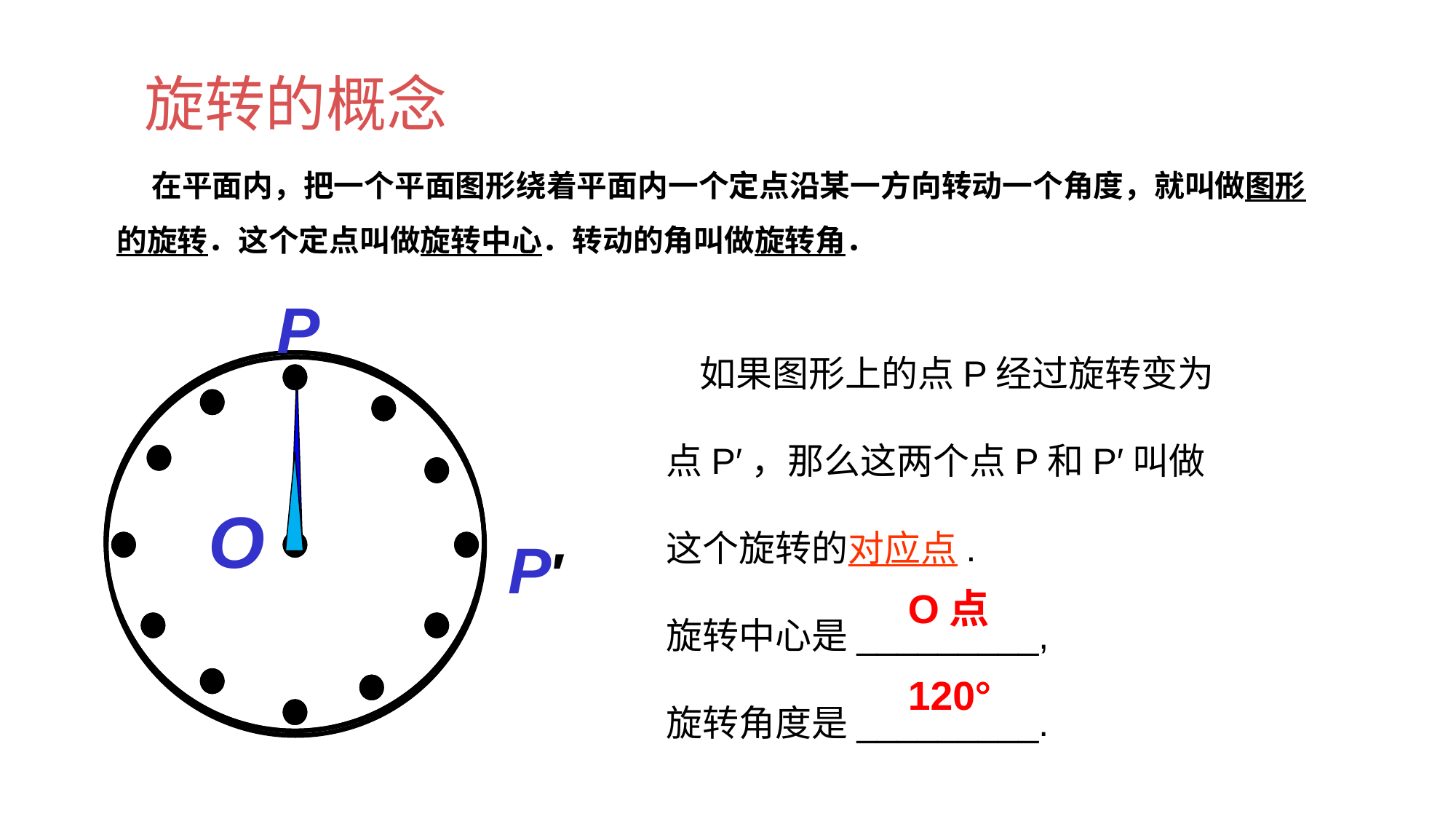

旋转的概念
    在平面内，把一个平面图形绕着平面内一个定点沿某一方向转动一个角度，就叫做图形的旋转．这个定点叫做旋转中心．转动的角叫做旋转角．
P
   如果图形上的点P经过旋转变为点P′，那么这两个点P和P′叫做这个旋转的对应点.
旋转中心是_________,
旋转角度是_________.

O
P′
O点
120°